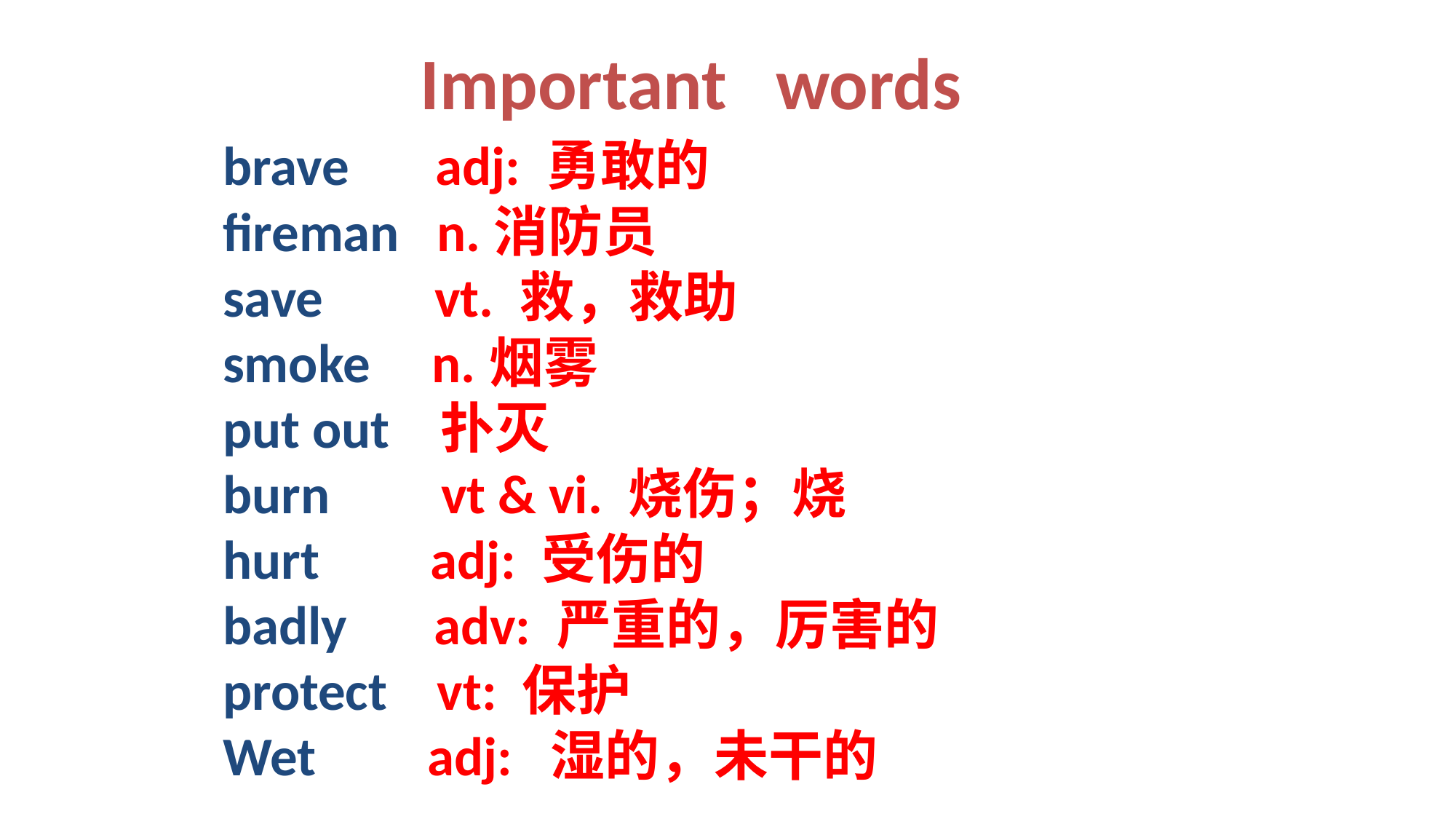

Important   words
brave       adj: 勇敢的
fireman   n.消防员
save         vt. 救，救助
smoke     n.烟雾
put out   扑灭
burn         vt & vi. 烧伤；烧
hurt         adj: 受伤的
badly       adv: 严重的，厉害的
protect    vt: 保护
Wet         adj:  湿的，未干的